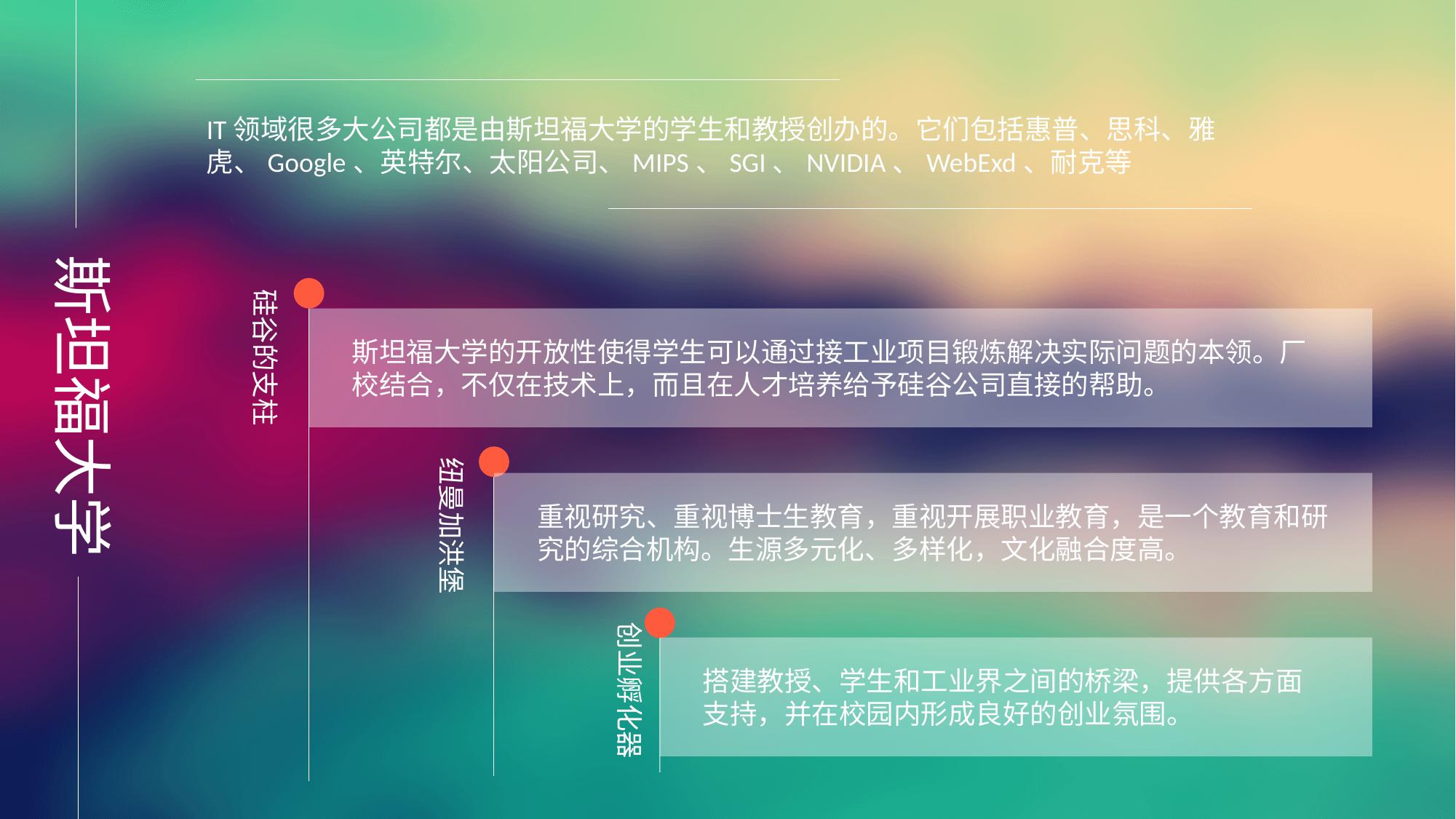

IT领域很多大公司都是由斯坦福大学的学生和教授创办的。它们包括惠普、思科、雅虎、Google、英特尔、太阳公司、MIPS、SGI、NVIDIA、WebExd、耐克等
斯坦福大学

硅谷的支柱
纽曼加洪堡

创业孵化器
斯坦福大学的开放性使得学生可以通过接工业项目锻炼解决实际问题的本领。厂校结合，不仅在技术上，而且在人才培养给予硅谷公司直接的帮助。
重视研究、重视博士生教育，重视开展职业教育，是一个教育和研究的综合机构。生源多元化、多样化，文化融合度高。
搭建教授、学生和工业界之间的桥梁，提供各方面支持，并在校园内形成良好的创业氛围。